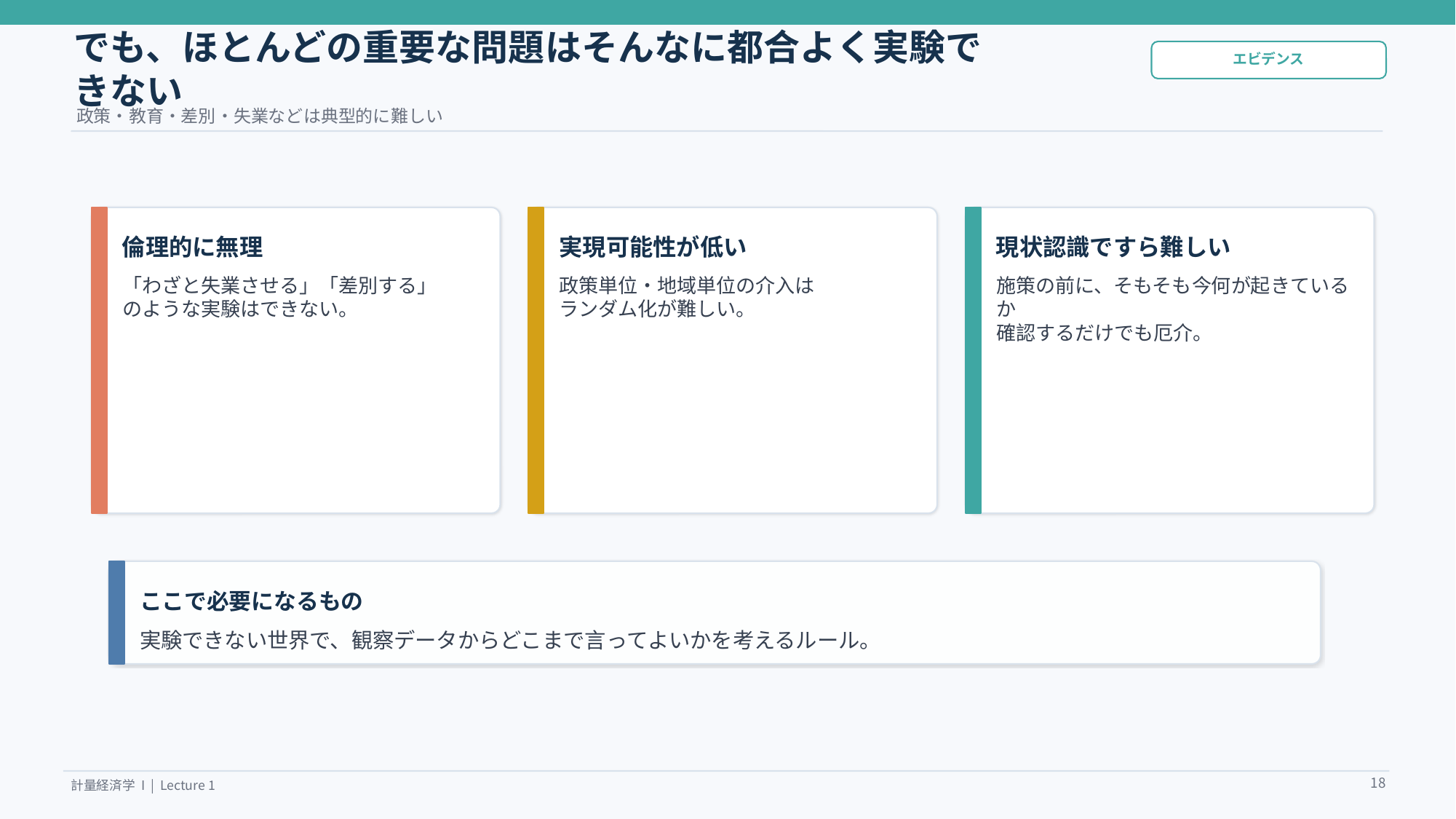

でも、ほとんどの重要な問題はそんなに都合よく実験できない

エビデンス
政策・教育・差別・失業などは典型的に難しい

倫理的に無理
実現可能性が低い
現状認識ですら難しい
「わざと失業させる」「差別する」
のような実験はできない。
政策単位・地域単位の介入は
ランダム化が難しい。
施策の前に、そもそも今何が起きているか
確認するだけでも厄介。

ここで必要になるもの
実験できない世界で、観察データからどこまで言ってよいかを考えるルール。

18
計量経済学 I  |  Lecture 1